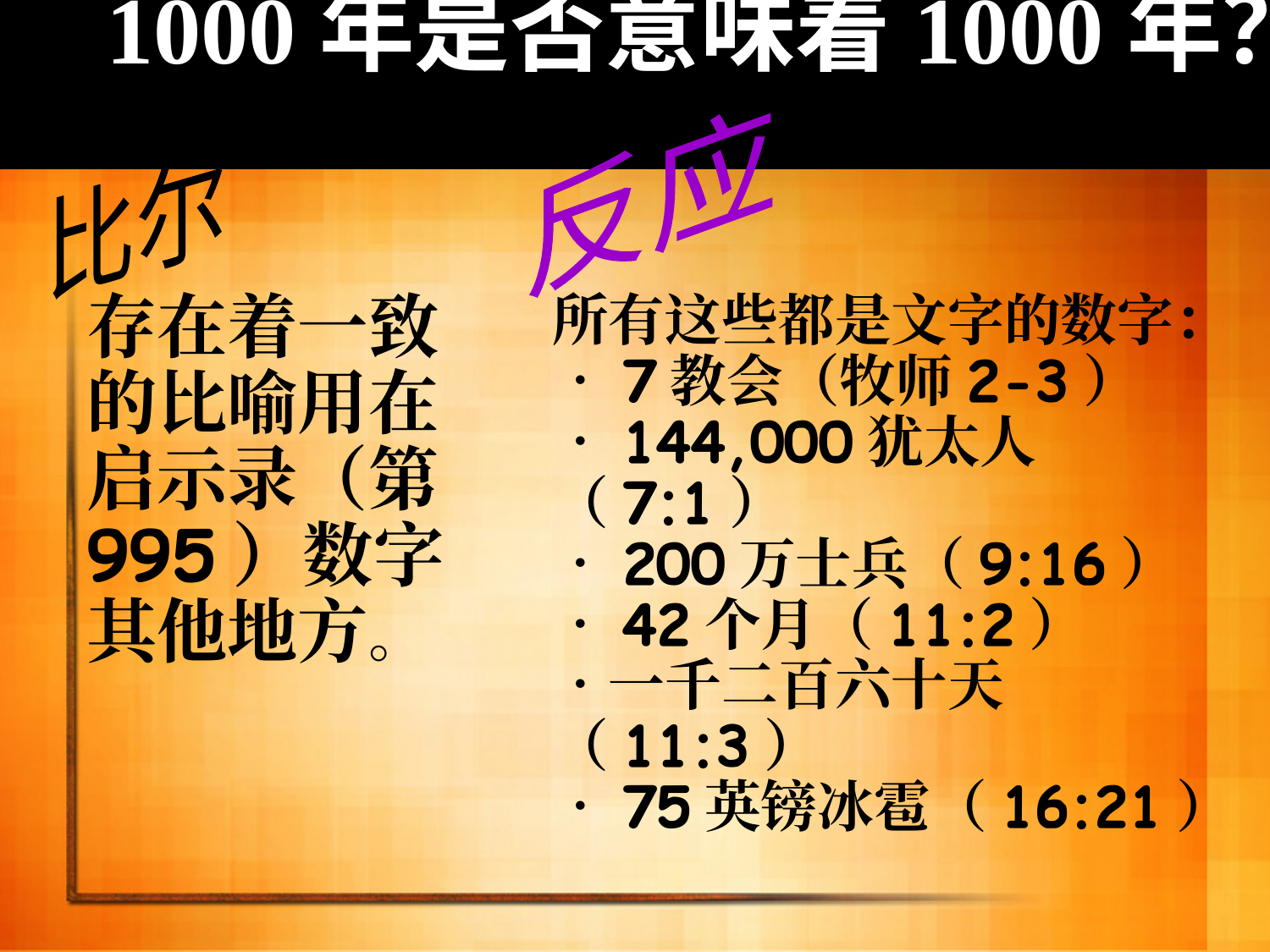

# 1000年是否意味着1000年？
反应
比尔
存在着一致的比喻用在启示录（第995）数字其他地方。
所有这些都是文字的数字：
•7教会（牧师2-3）
•144,000犹太人（7:1）
•200万士兵（9:16）
•42个月（11:2）
•一千二百六十天（11:3）
•75英镑冰雹（16:21）